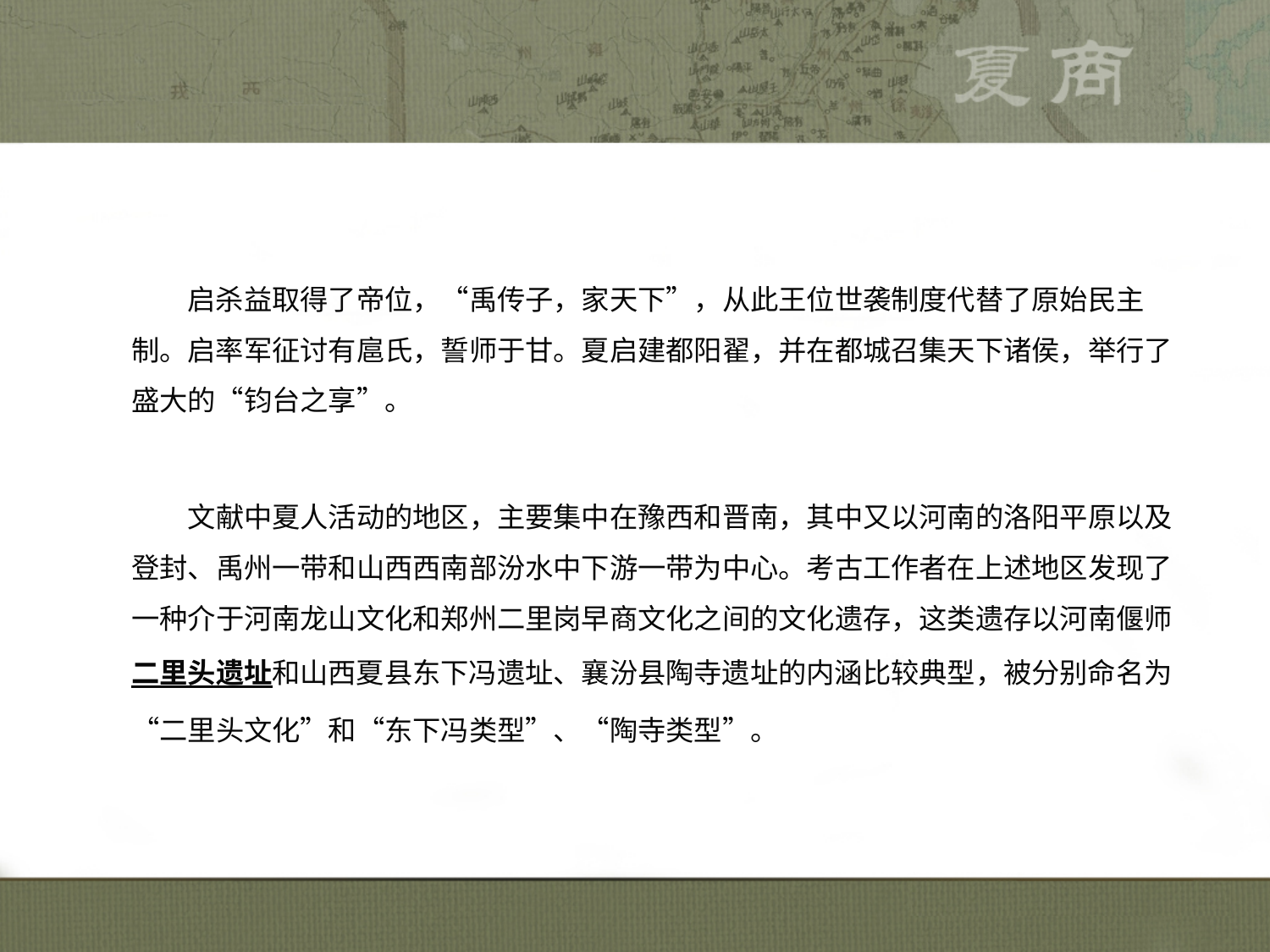

启杀益取得了帝位，“禹传子，家天下”，从此王位世袭制度代替了原始民主制。启率军征讨有扈氏，誓师于甘。夏启建都阳翟，并在都城召集天下诸侯，举行了盛大的“钧台之享”。

　　文献中夏人活动的地区，主要集中在豫西和晋南，其中又以河南的洛阳平原以及登封、禹州一带和山西西南部汾水中下游一带为中心。考古工作者在上述地区发现了一种介于河南龙山文化和郑州二里岗早商文化之间的文化遗存，这类遗存以河南偃师二里头遗址和山西夏县东下冯遗址、襄汾县陶寺遗址的内涵比较典型，被分别命名为“二里头文化”和“东下冯类型”、“陶寺类型”。